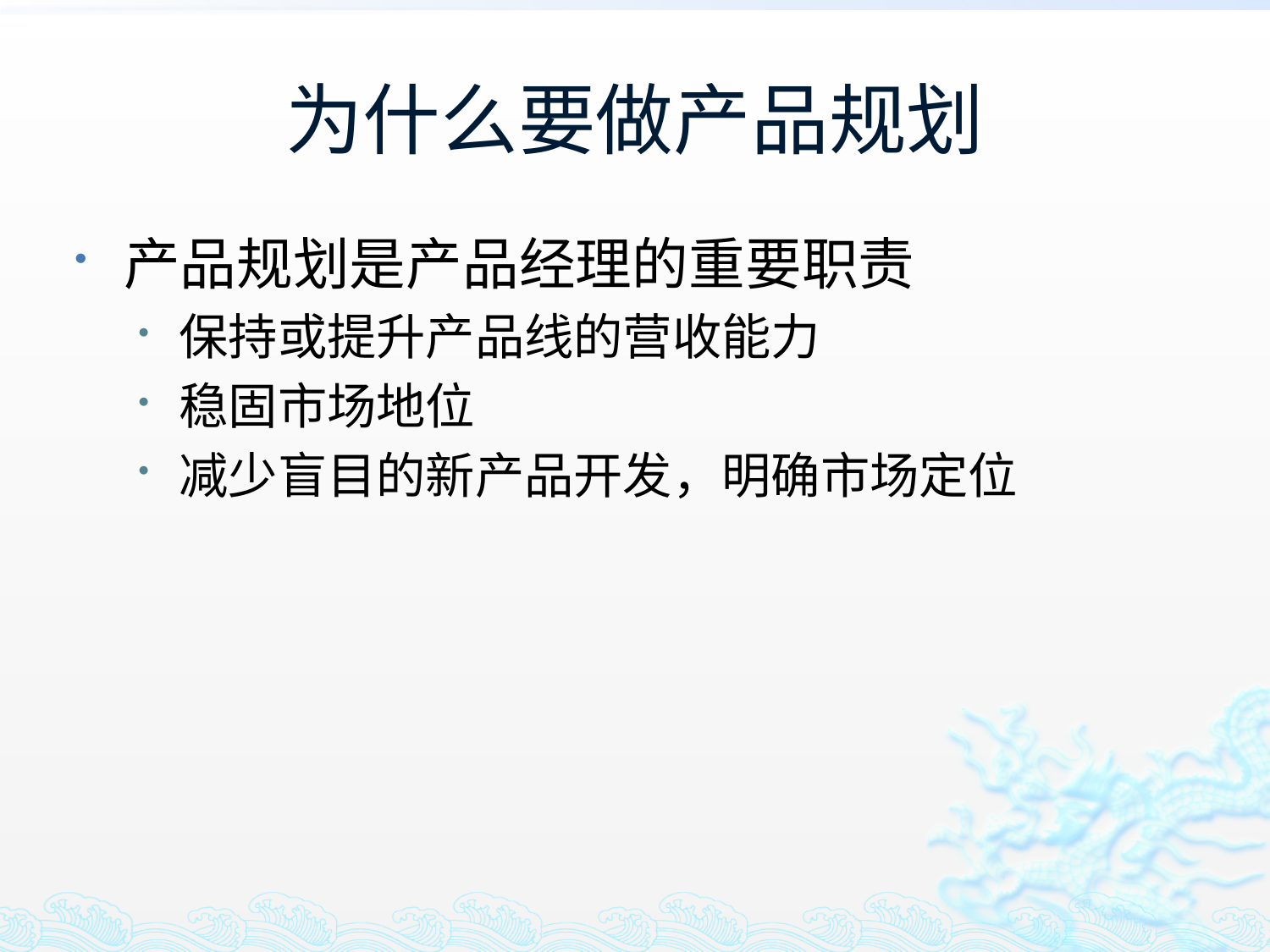

# 为什么要做产品规划
产品规划是产品经理的重要职责
保持或提升产品线的营收能力
稳固市场地位
减少盲目的新产品开发，明确市场定位